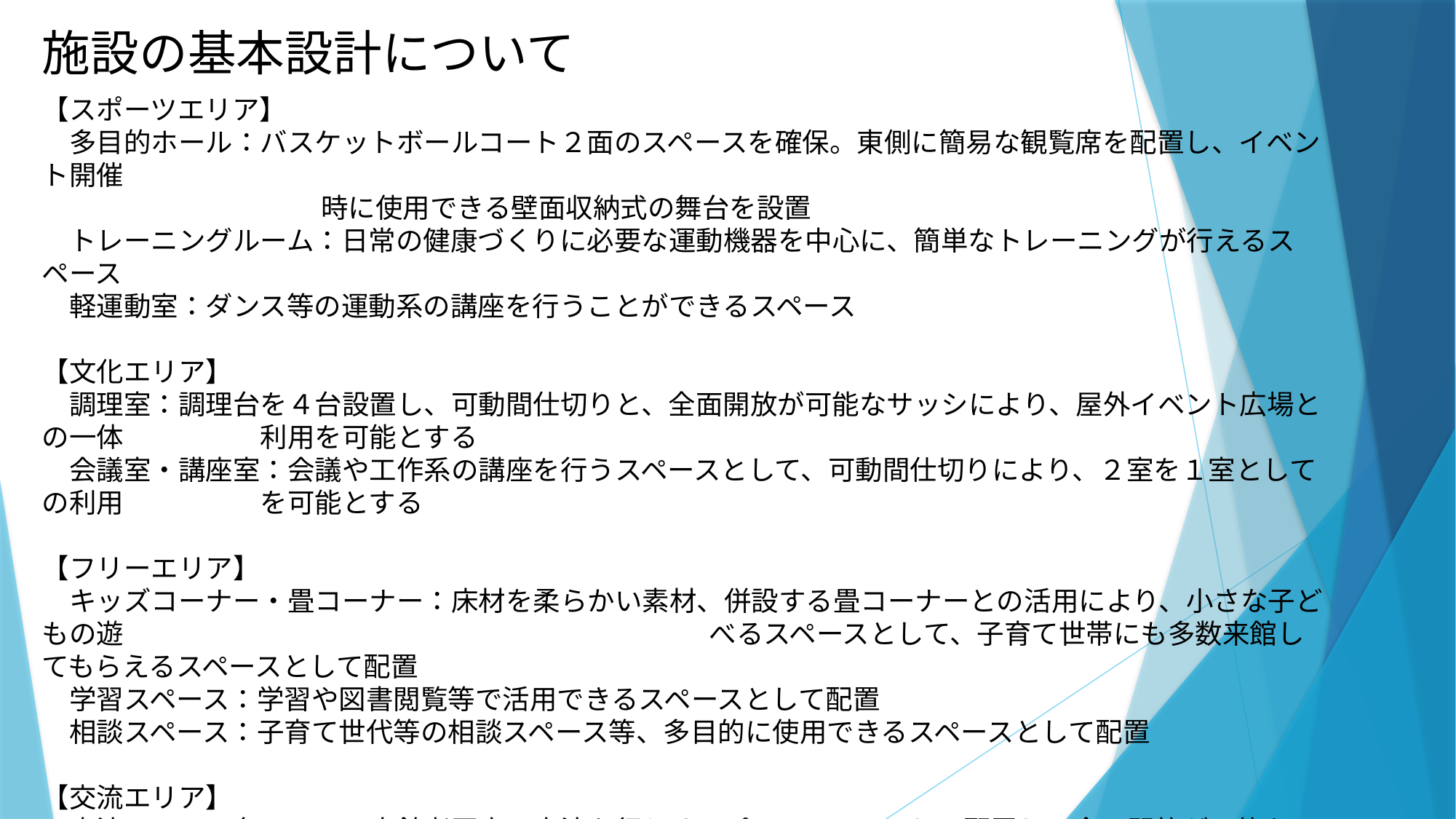

# 施設の基本設計について
【スポーツエリア】
　多目的ホール：バスケットボールコート２面のスペースを確保。東側に簡易な観覧席を配置し、イベント開催
　　　　　　　　　　 時に使用できる壁面収納式の舞台を設置
　トレーニングルーム：日常の健康づくりに必要な運動機器を中心に、簡単なトレーニングが行えるスペース
　軽運動室：ダンス等の運動系の講座を行うことができるスペース

【文化エリア】
　調理室：調理台を４台設置し、可動間仕切りと、全面開放が可能なサッシにより、屋外イベント広場との一体		利用を可能とする
　会議室・講座室：会議や工作系の講座を行うスペースとして、可動間仕切りにより、２室を１室としての利用		を可能とする

【フリーエリア】
　キッズコーナー・畳コーナー：床材を柔らかい素材、併設する畳コーナーとの活用により、小さな子どもの遊						  べるスペースとして、子育て世帯にも多数来館してもらえるスペースとして配置
　学習スペース：学習や図書閲覧等で活用できるスペースとして配置
　相談スペース：子育て世代等の相談スペース等、多目的に使用できるスペースとして配置

【交流エリア】
　交流エリア：各エリアの来館者同士の交流を行うオープンスペースとして配置し、全面開放が可能なサッシに			より、屋外イベント広場と内外一体利用を可能とする。